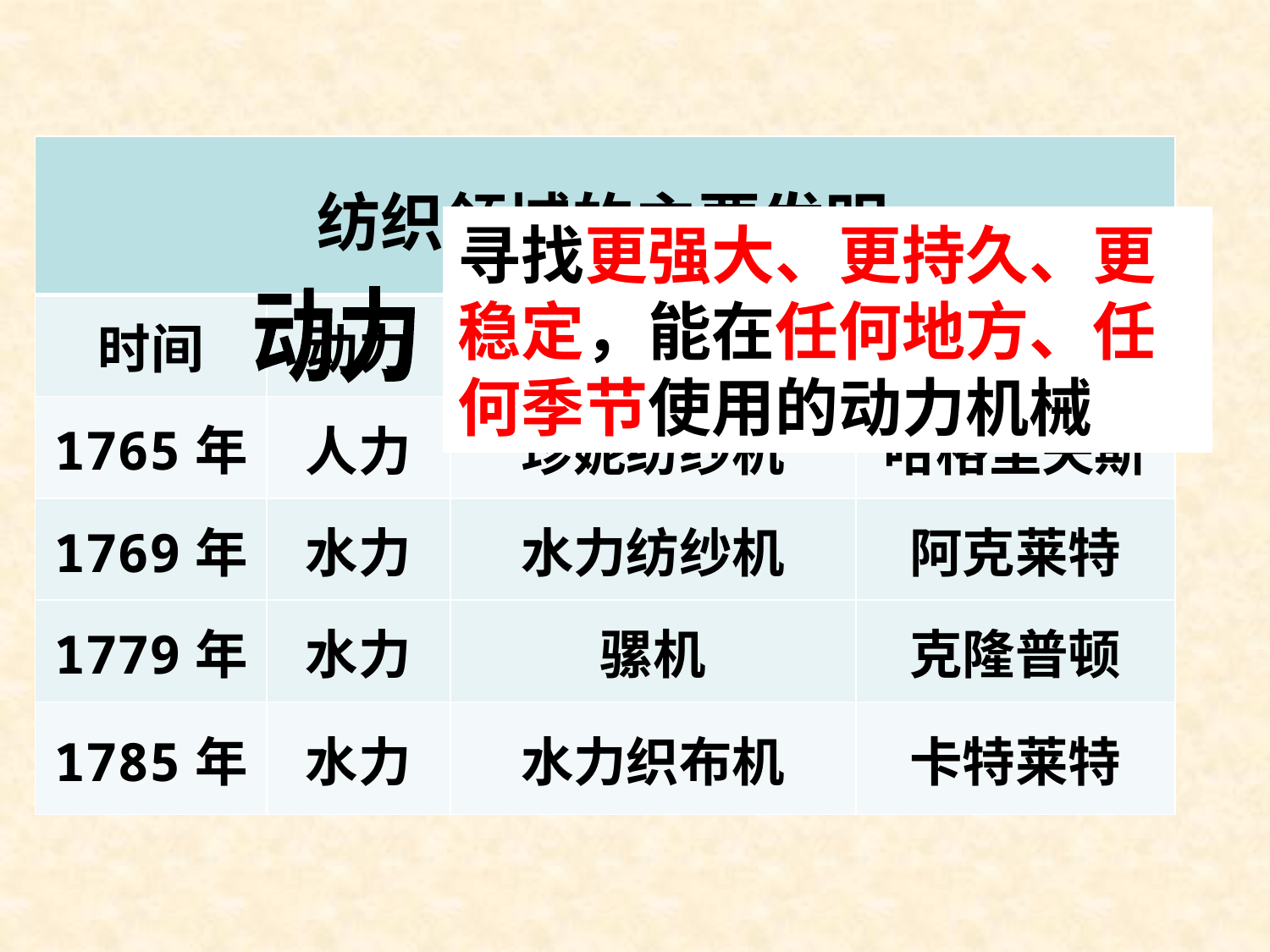

|  |  |  |  |
| --- | --- | --- | --- |
| 时间 | 动力 | 发明 | 发明人 |
| 1765年 | 人力 | 珍妮纺纱机 | 哈格里夫斯 |
| 1769年 | 水力 | 水力纺纱机 | 阿克莱特 |
| 1779年 | 水力 | 骡机 | 克隆普顿 |
| 1785年 | 水力 | 水力织布机 | 卡特莱特 |
纺织领域的主要发明
寻找更强大、更持久、更稳定，能在任何地方、任何季节使用的动力机械
动力